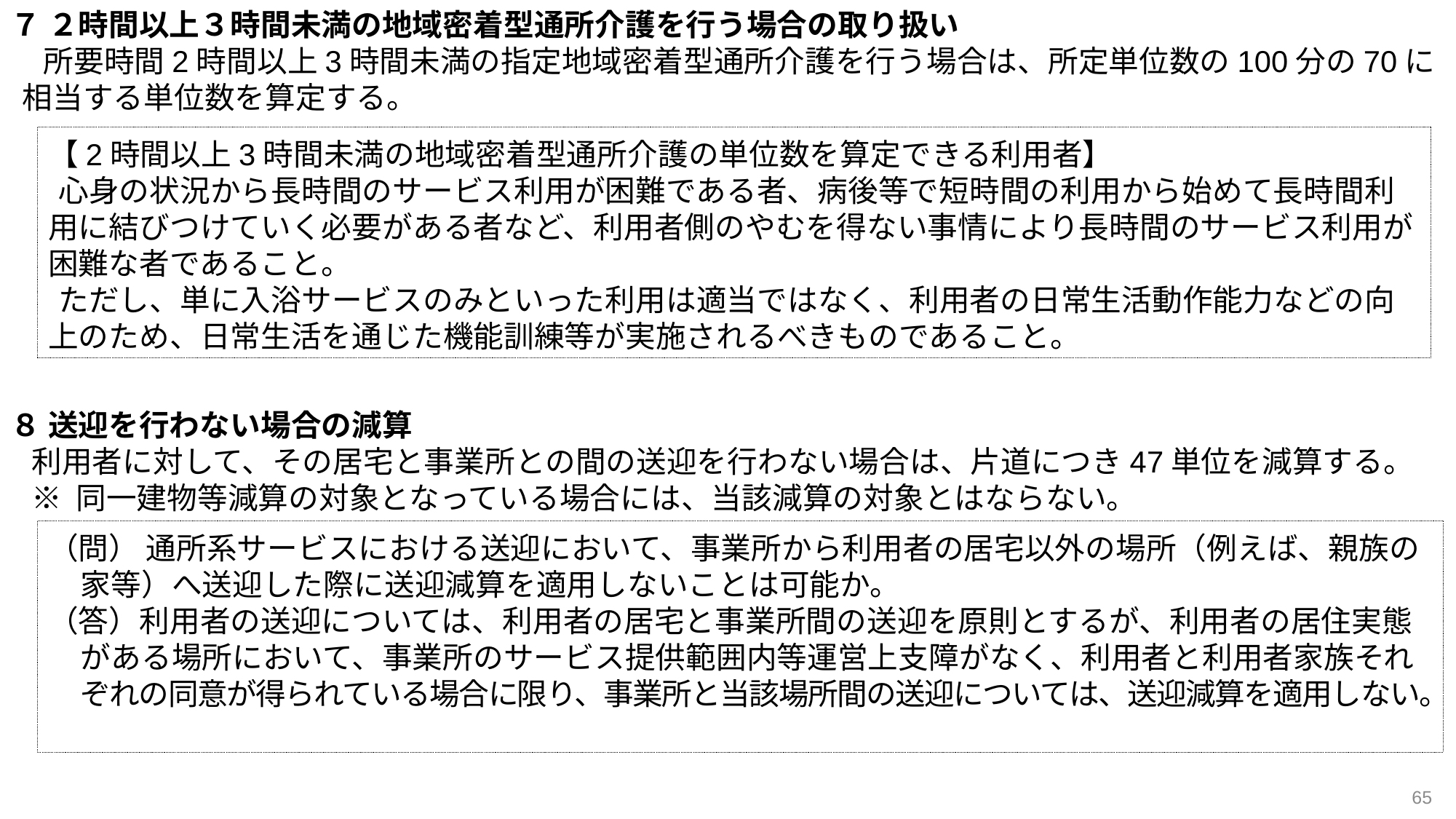

７ ２時間以上３時間未満の地域密着型通所介護を行う場合の取り扱い
所要時間2時間以上3時間未満の指定地域密着型通所介護を行う場合は、所定単位数の100分の70に相当する単位数を算定する。

８ 送迎を行わない場合の減算
利用者に対して、その居宅と事業所との間の送迎を行わない場合は、片道につき47単位を減算する。
※ 同一建物等減算の対象となっている場合には、当該減算の対象とはならない。

【2時間以上3時間未満の地域密着型通所介護の単位数を算定できる利用者】
心身の状況から長時間のサービス利用が困難である者、病後等で短時間の利用から始めて長時間利用に結びつけていく必要がある者など、利用者側のやむを得ない事情により長時間のサービス利用が困難な者であること。
ただし、単に入浴サービスのみといった利用は適当ではなく、利用者の日常生活動作能力などの向上のため、日常生活を通じた機能訓練等が実施されるべきものであること。
（問） 通所系サービスにおける送迎において、事業所から利用者の居宅以外の場所（例えば、親族の家等）へ送迎した際に送迎減算を適用しないことは可能か。
（答）利用者の送迎については、利用者の居宅と事業所間の送迎を原則とするが、利用者の居住実態がある場所において、事業所のサービス提供範囲内等運営上支障がなく、利用者と利用者家族それぞれの同意が得られている場合に限り、事業所と当該場所間の送迎については、送迎減算を適用しない。
65